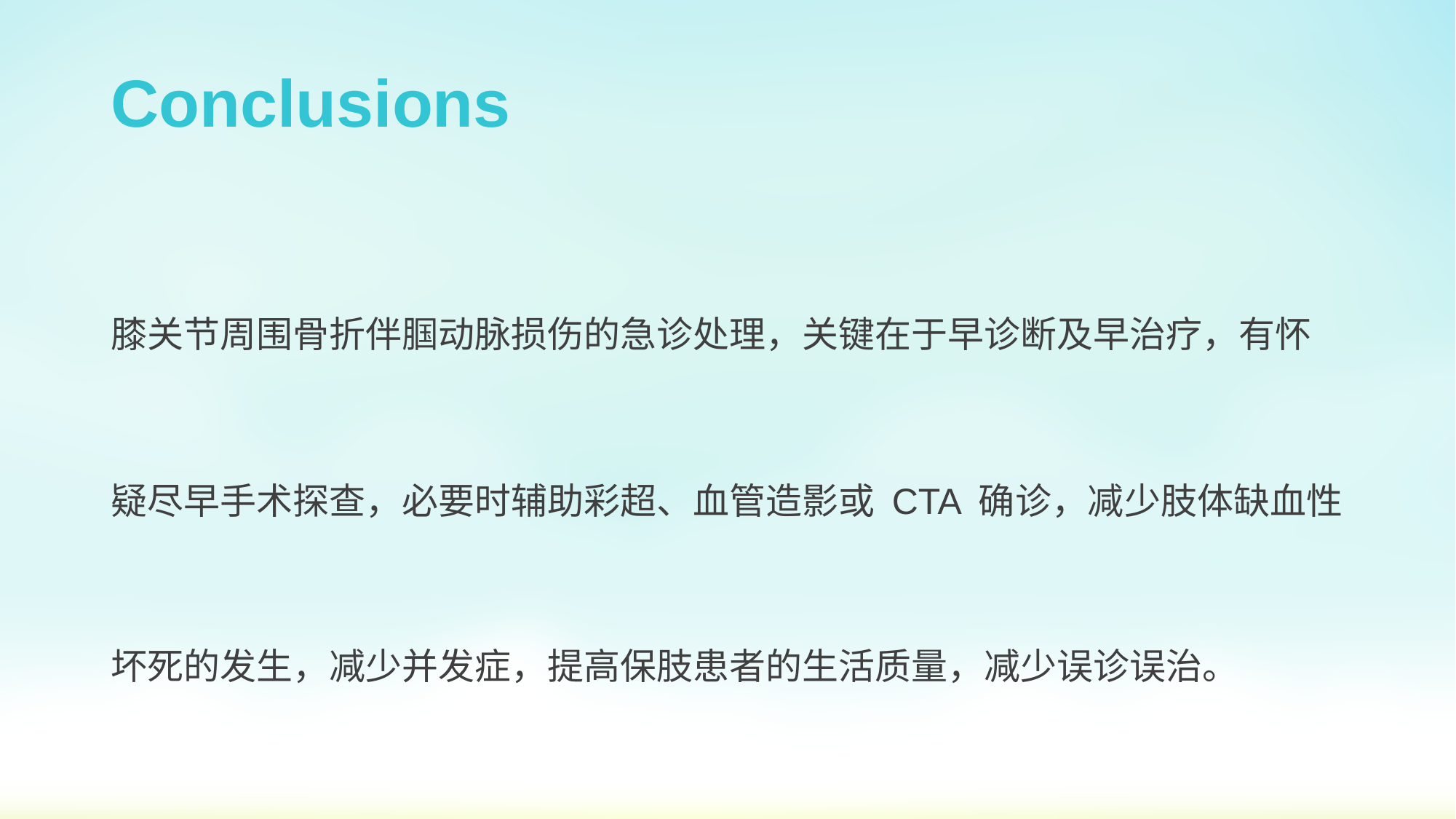

# Conclusions
膝关节周围骨折伴腘动脉损伤的急诊处理，关键在于早诊断及早治疗，有怀疑尽早手术探查，必要时辅助彩超、血管造影或 CTA 确诊，减少肢体缺血性坏死的发生，减少并发症，提高保肢患者的生活质量，减少误诊误治。